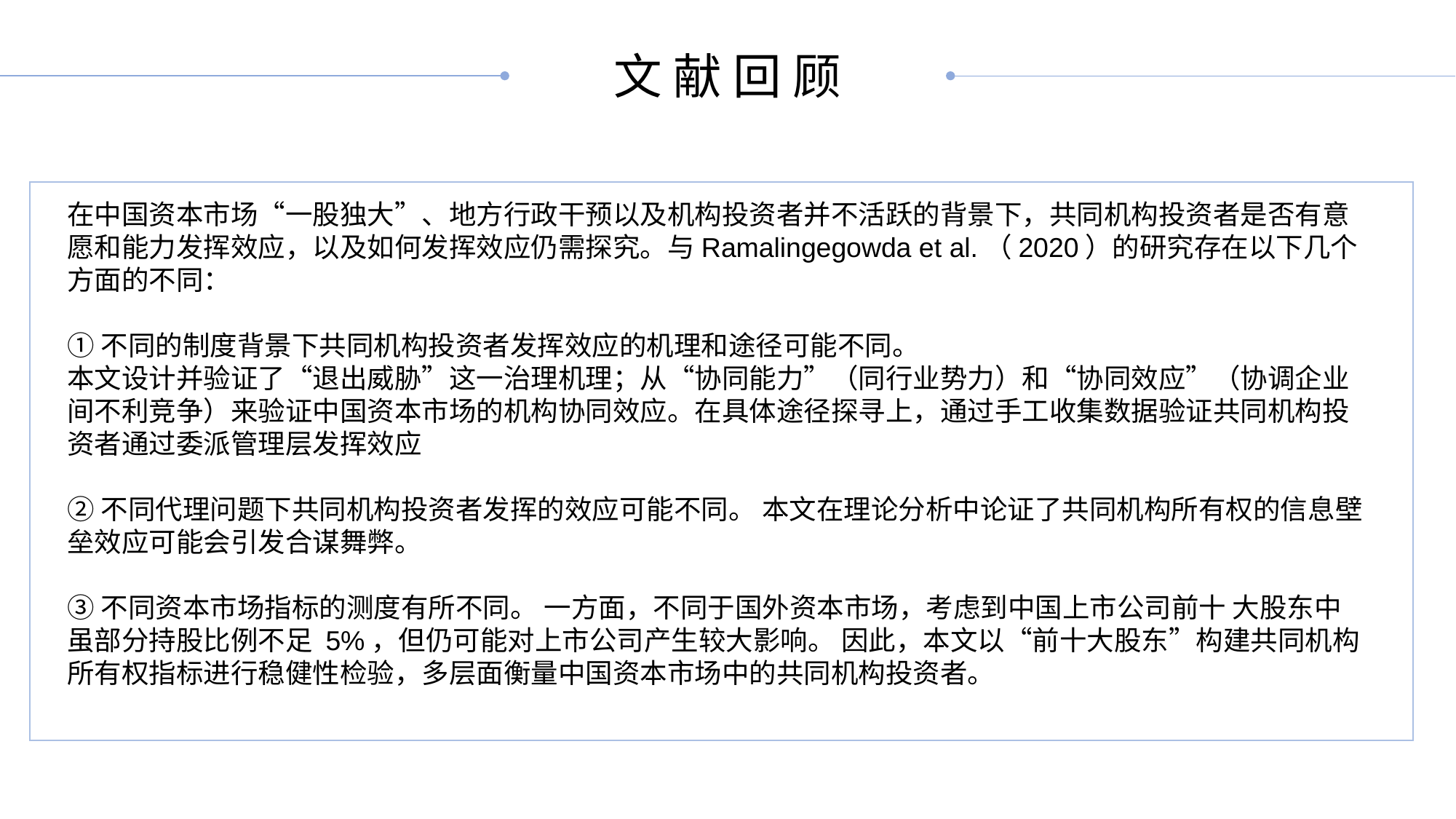

文 献 回 顾

在中国资本市场“一股独大”、地方行政干预以及机构投资者并不活跃的背景下，共同机构投资者是否有意愿和能力发挥效应，以及如何发挥效应仍需探究。与Ramalingegowda et al.（2020）的研究存在以下几个方面的不同：

①不同的制度背景下共同机构投资者发挥效应的机理和途径可能不同。
本文设计并验证了“退出威胁”这一治理机理；从“协同能力”（同行业势力）和“协同效应”（协调企业间不利竞争）来验证中国资本市场的机构协同效应。在具体途径探寻上，通过手工收集数据验证共同机构投资者通过委派管理层发挥效应

②不同代理问题下共同机构投资者发挥的效应可能不同。 本文在理论分析中论证了共同机构所有权的信息壁垒效应可能会引发合谋舞弊。

③不同资本市场指标的测度有所不同。 一方面，不同于国外资本市场，考虑到中国上市公司前十 大股东中虽部分持股比例不足 5%，但仍可能对上市公司产生较大影响。 因此，本文以“前十大股东”构建共同机构所有权指标进行稳健性检验，多层面衡量中国资本市场中的共同机构投资者。